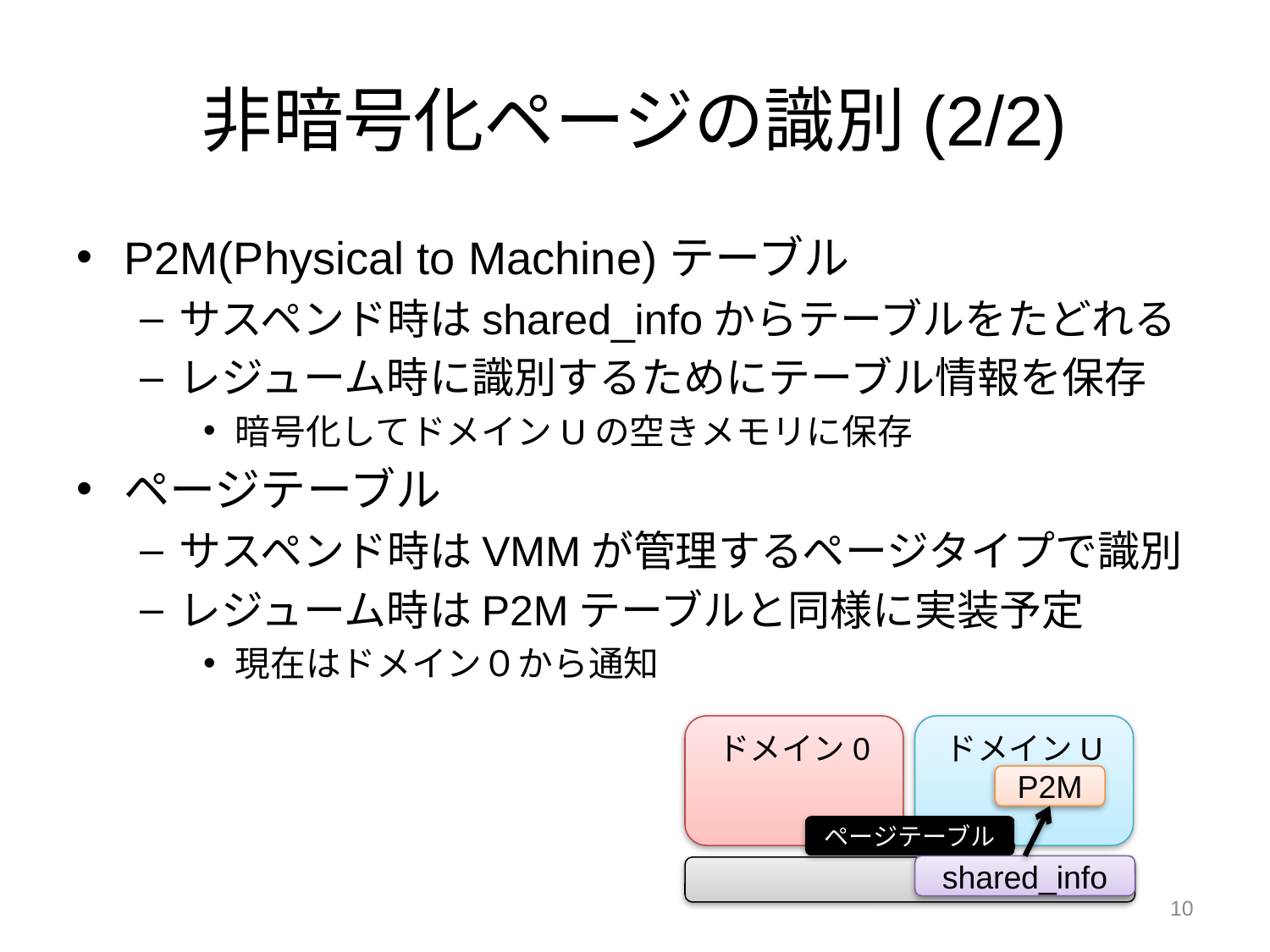

# 非暗号化ページの識別(2/2)
P2M(Physical to Machine)テーブル
サスペンド時はshared_infoからテーブルをたどれる
レジューム時に識別するためにテーブル情報を保存
暗号化してドメインUの空きメモリに保存
ページテーブル
サスペンド時はVMMが管理するページタイプで識別
レジューム時はP2Mテーブルと同様に実装予定
現在はドメイン０から通知
ドメイン0
ドメインU
P2M
ページテーブル
shared_info

10